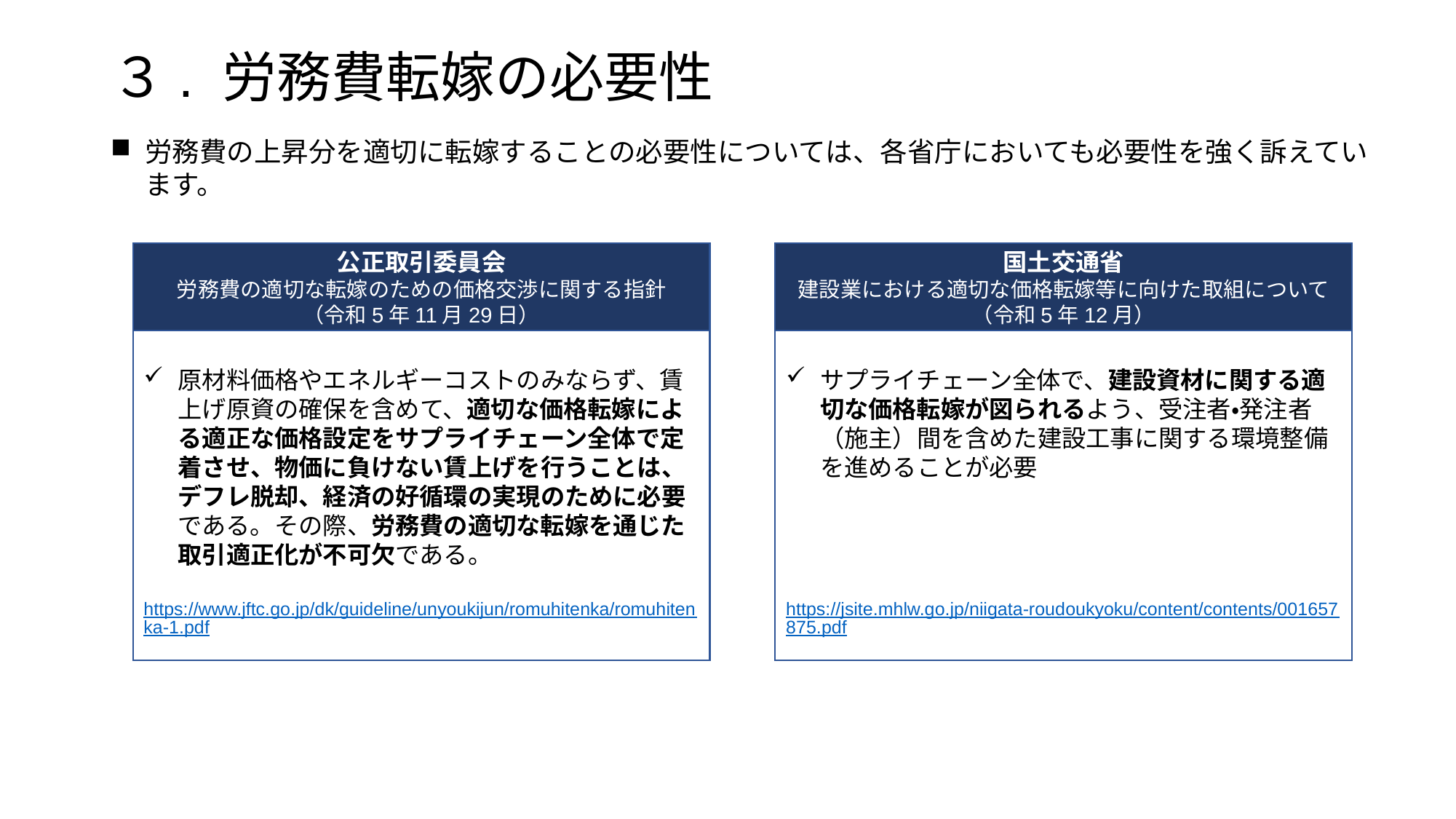

# ３. 労務費転嫁の必要性
労務費の上昇分を適切に転嫁することの必要性については、各省庁においても必要性を強く訴えています。
公正取引委員会
労務費の適切な転嫁のための価格交渉に関する指針
（令和5年11月29日）
国土交通省
建設業における適切な価格転嫁等に向けた取組について
（令和5年12月）

原材料価格やエネルギーコストのみならず、賃上げ原資の確保を含めて、適切な価格転嫁による適正な価格設定をサプライチェーン全体で定着させ、物価に負けない賃上げを行うことは、デフレ脱却、経済の好循環の実現のために必要である。その際、労務費の適切な転嫁を通じた取引適正化が不可欠である。

https://www.jftc.go.jp/dk/guideline/unyoukijun/romuhitenka/romuhitenka-1.pdf

サプライチェーン全体で、建設資材に関する適切な価格転嫁が図られるよう、受注者・発注者（施主）間を含めた建設工事に関する環境整備を進めることが必要

https://jsite.mhlw.go.jp/niigata-roudoukyoku/content/contents/001657875.pdf